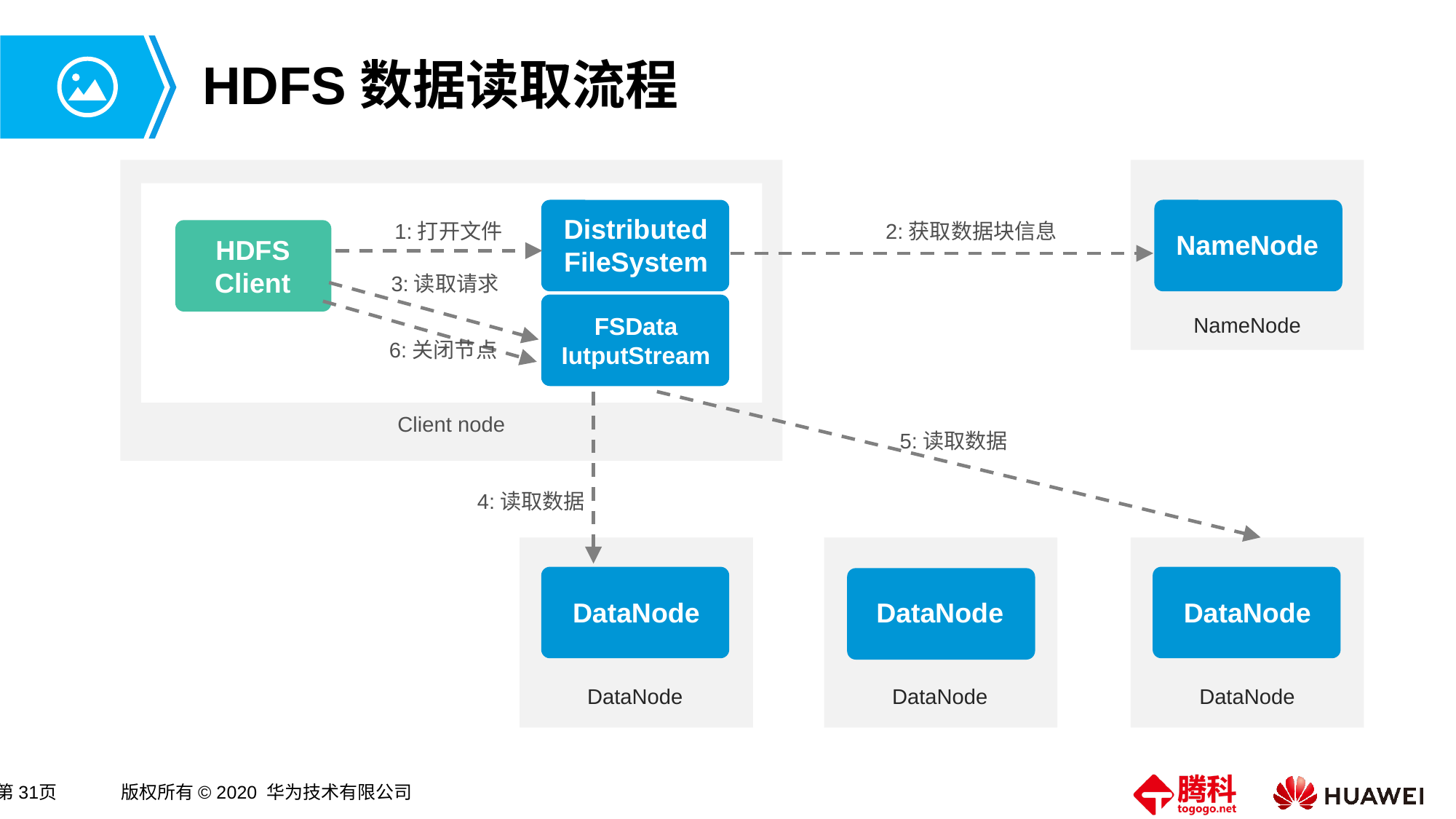

# HDFS数据读取流程

Distributed
FileSystem

NameNode
NameNode

HDFS
Client

FSData
IutputStream
Client node

DataNode
DataNode

DataNode
DataNode

DataNode
DataNode
2:获取数据块信息
1:打开文件
3:读取请求
6:关闭节点
5:读取数据
4:读取数据